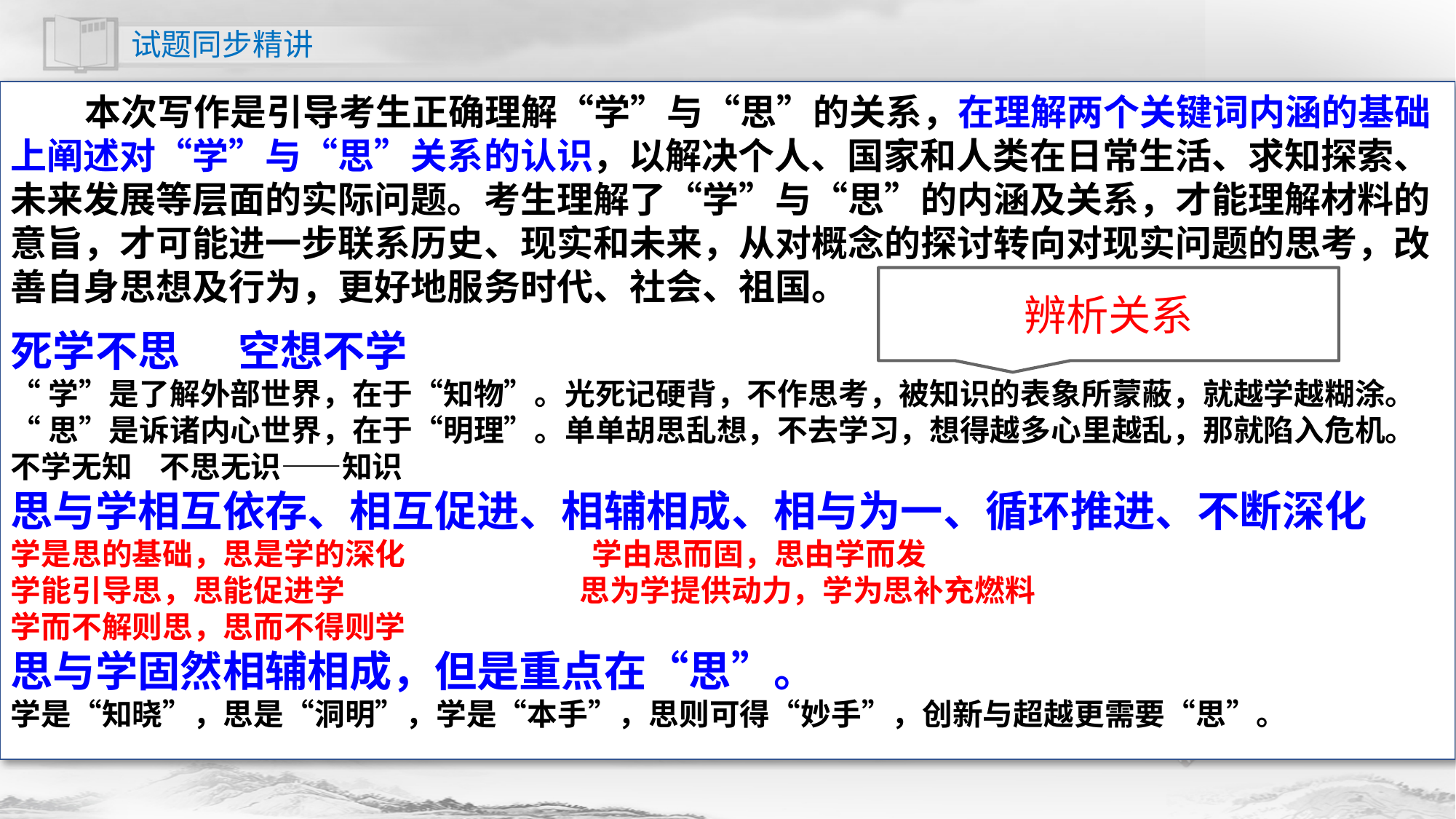

本次写作是引导考生正确理解“学”与“思”的关系，在理解两个关键词内涵的基础上阐述对“学”与“思”关系的认识，以解决个人、国家和人类在日常生活、求知探索、未来发展等层面的实际问题。考生理解了“学”与“思”的内涵及关系，才能理解材料的意旨，才可能进一步联系历史、现实和未来，从对概念的探讨转向对现实问题的思考，改善自身思想及行为，更好地服务时代、社会、祖国。

死学不思      空想不学
“学”是了解外部世界，在于“知物”。光死记硬背，不作思考，被知识的表象所蒙蔽，就越学越糊涂。
“思”是诉诸内心世界，在于“明理”。单单胡思乱想，不去学习，想得越多心里越乱，那就陷入危机。
不学无知    不思无识——知识
思与学相互依存、相互促进、相辅相成、相与为一、循环推进、不断深化
学是思的基础，思是学的深化                           学由思而固，思由学而发
学能引导思，思能促进学                                  思为学提供动力，学为思补充燃料
学而不解则思，思而不得则学
思与学固然相辅相成，但是重点在“思”。
学是“知晓”，思是“洞明”，学是“本手”，思则可得“妙手”，创新与超越更需要“思”。
辨析关系